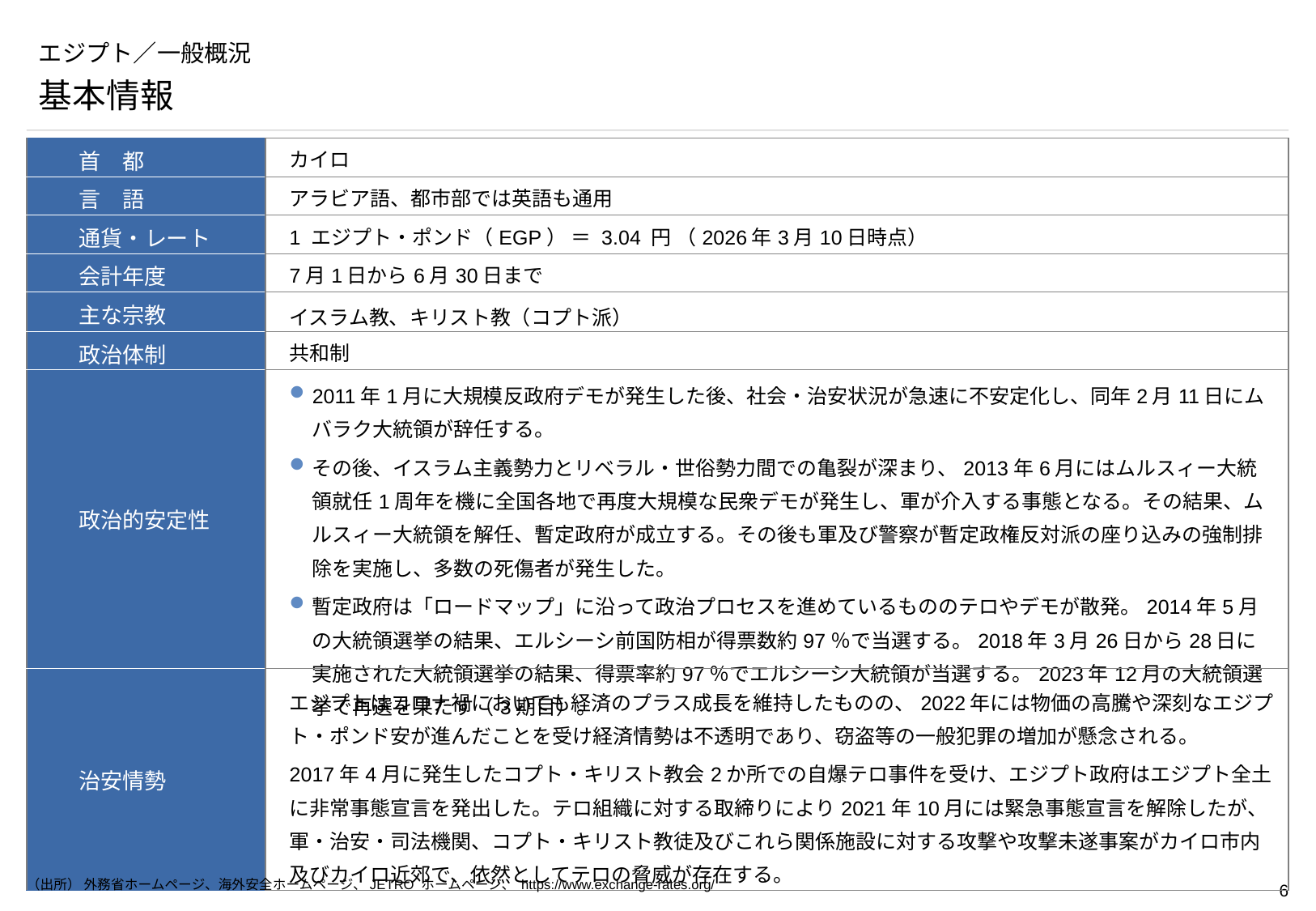

# エジプト／一般概況
基本情報
| 首　都 | カイロ |
| --- | --- |
| 言　語 | アラビア語、都市部では英語も通用 |
| 通貨・レート | 1 エジプト・ポンド（EGP） ＝ 3.04 円 （2026年3月10日時点） |
| 会計年度 | 7月1日から6月30日まで |
| 主な宗教 | イスラム教、キリスト教（コプト派） |
| 政治体制 | 共和制 |
| 政治的安定性 | 2011年1月に大規模反政府デモが発生した後、社会・治安状況が急速に不安定化し、同年2月11日にムバラク大統領が辞任する。 その後、イスラム主義勢力とリベラル・世俗勢力間での亀裂が深まり、2013年6月にはムルスィー大統領就任1周年を機に全国各地で再度大規模な民衆デモが発生し、軍が介入する事態となる。その結果、ムルスィー大統領を解任、暫定政府が成立する。その後も軍及び警察が暫定政権反対派の座り込みの強制排除を実施し、多数の死傷者が発生した。 暫定政府は「ロードマップ」に沿って政治プロセスを進めているもののテロやデモが散発。2014年5月の大統領選挙の結果、エルシーシ前国防相が得票数約97％で当選する。2018年3月26日から28日に実施された大統領選挙の結果、得票率約97％でエルシーシ大統領が当選する。2023年12月の大統領選挙で再選を果たす（3期目）。 |
| 治安情勢 | エジプトはコロナ禍においても経済のプラス成長を維持したものの、2022年には物価の高騰や深刻なエジプト・ポンド安が進んだことを受け経済情勢は不透明であり、窃盗等の一般犯罪の増加が懸念される。 2017年4月に発生したコプト・キリスト教会2か所での自爆テロ事件を受け、エジプト政府はエジプト全土に非常事態宣言を発出した。テロ組織に対する取締りにより2021年10月には緊急事態宣言を解除したが、軍・治安・司法機関、コプト・キリスト教徒及びこれら関係施設に対する攻撃や攻撃未遂事案がカイロ市内及びカイロ近郊で、依然としてテロの脅威が存在する。 |
（出所） 外務省ホームページ、海外安全ホームページ、JETRO ホームページ、 https://www.exchange-rates.org/